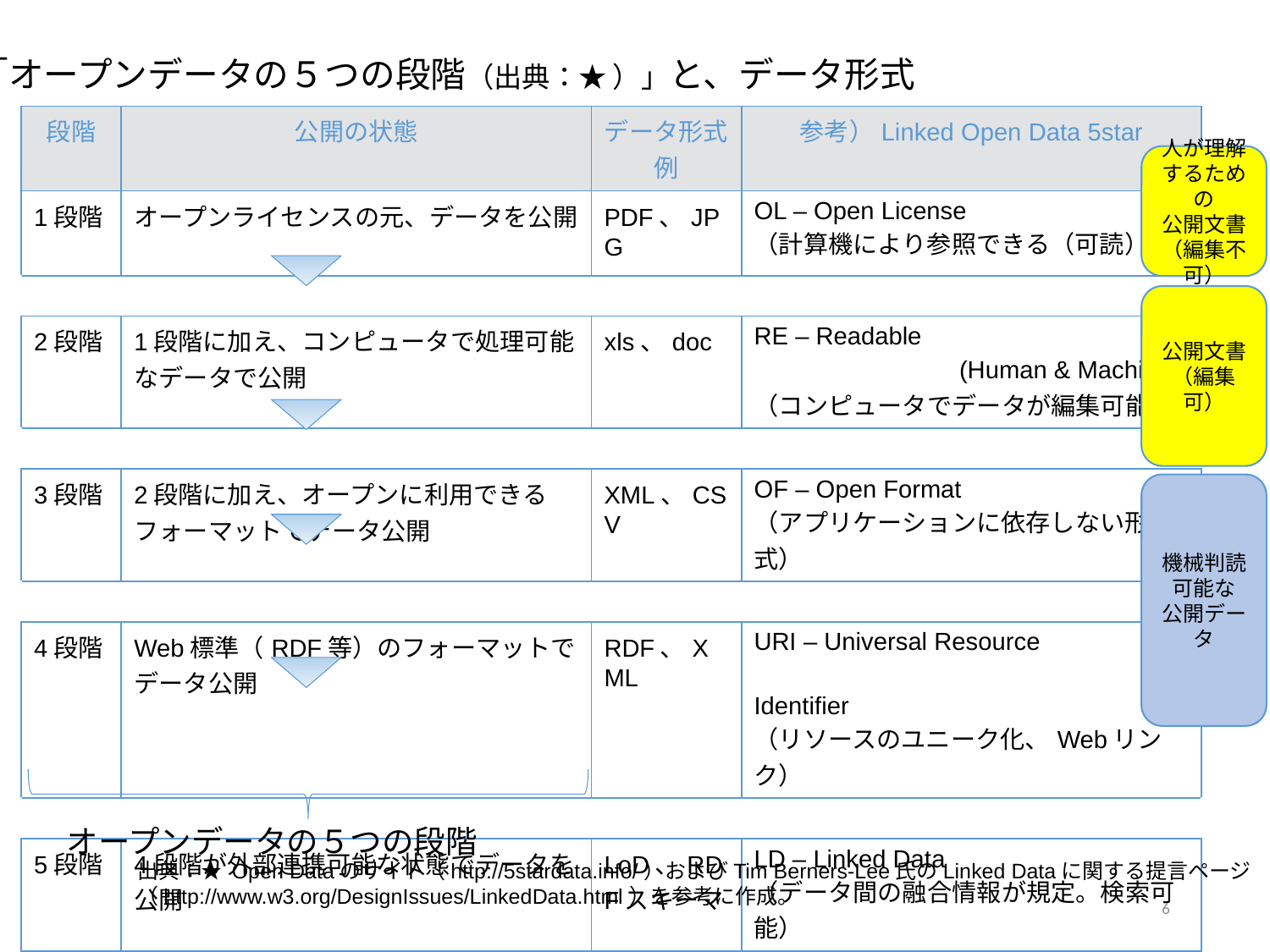

「オープンデータの５つの段階（出典：★ ）」と、データ形式
| 段階 | 公開の状態 | データ形式例 | 参考）Linked Open Data 5star |
| --- | --- | --- | --- |
| 1段階 | オープンライセンスの元、データを公開 | PDF、JPG | OL – Open License （計算機により参照できる（可読）） |
|  |  |  |  |
| 2段階 | 1段階に加え、コンピュータで処理可能なデータで公開 | xls、doc | RE – Readable 　　　　　　　　(Human & Machine) （コンピュータでデータが編集可能） |
|  |  |  |  |
| 3段階 | 2段階に加え、オープンに利用できるフォーマットでデータ公開 | XML、CSV | OF – Open Format （アプリケーションに依存しない形式） |
|  |  |  |  |
| 4段階 | Web標準（RDF等）のフォーマットでデータ公開 | RDF、XML | URI – Universal Resource 　　　　　　　　　　　　　　Identifier （リソースのユニーク化、Webリンク） |
|  |  |  |  |
| 5段階 | 4段階が外部連携可能な状態でデータを 公開 | LoD、RDFスキーマ | LD – Linked Data （データ間の融合情報が規定。検索可能） |
人が理解
するための
公開文書
（編集不可）

公開文書
（編集可）

機械判読可能な
公開データ

オープンデータの５つの段階
出典：★ Open Dataのサイト（http://5stardata.info/）およびTim Berners-Lee氏のLinked Dataに関する提言ページ
（http://www.w3.org/DesignIssues/LinkedData.html）を参考に作成。
6